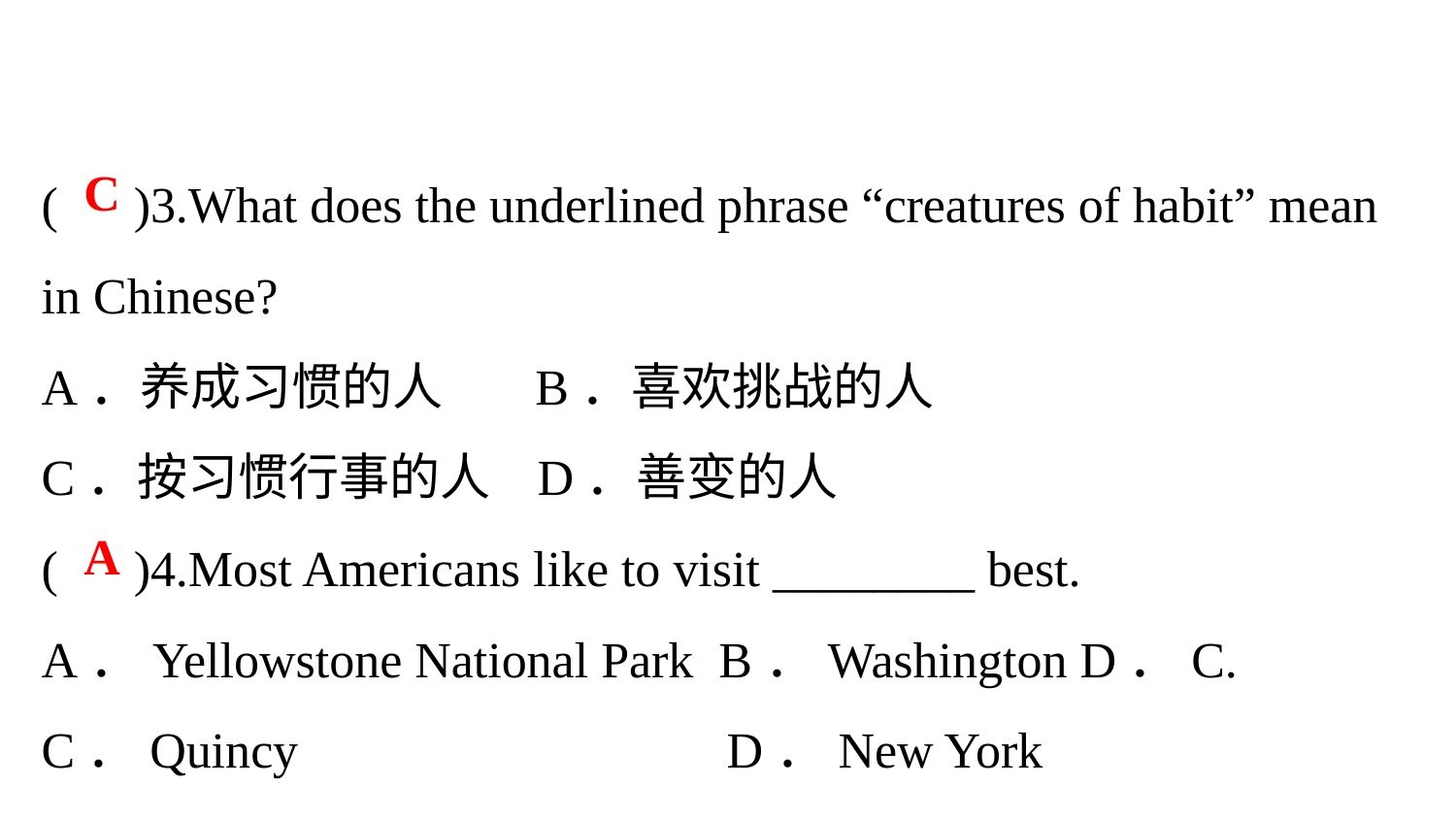

(      )3.What does the underlined phrase “creatures of habit” mean in Chinese?
A．养成习惯的人       B．喜欢挑战的人
C．按习惯行事的人   D．善变的人
(      )4.Most Americans like to visit ________ best.
A．Yellowstone National Park  B．Washington D．C.
C．Quincy                                  D．New York
C
A